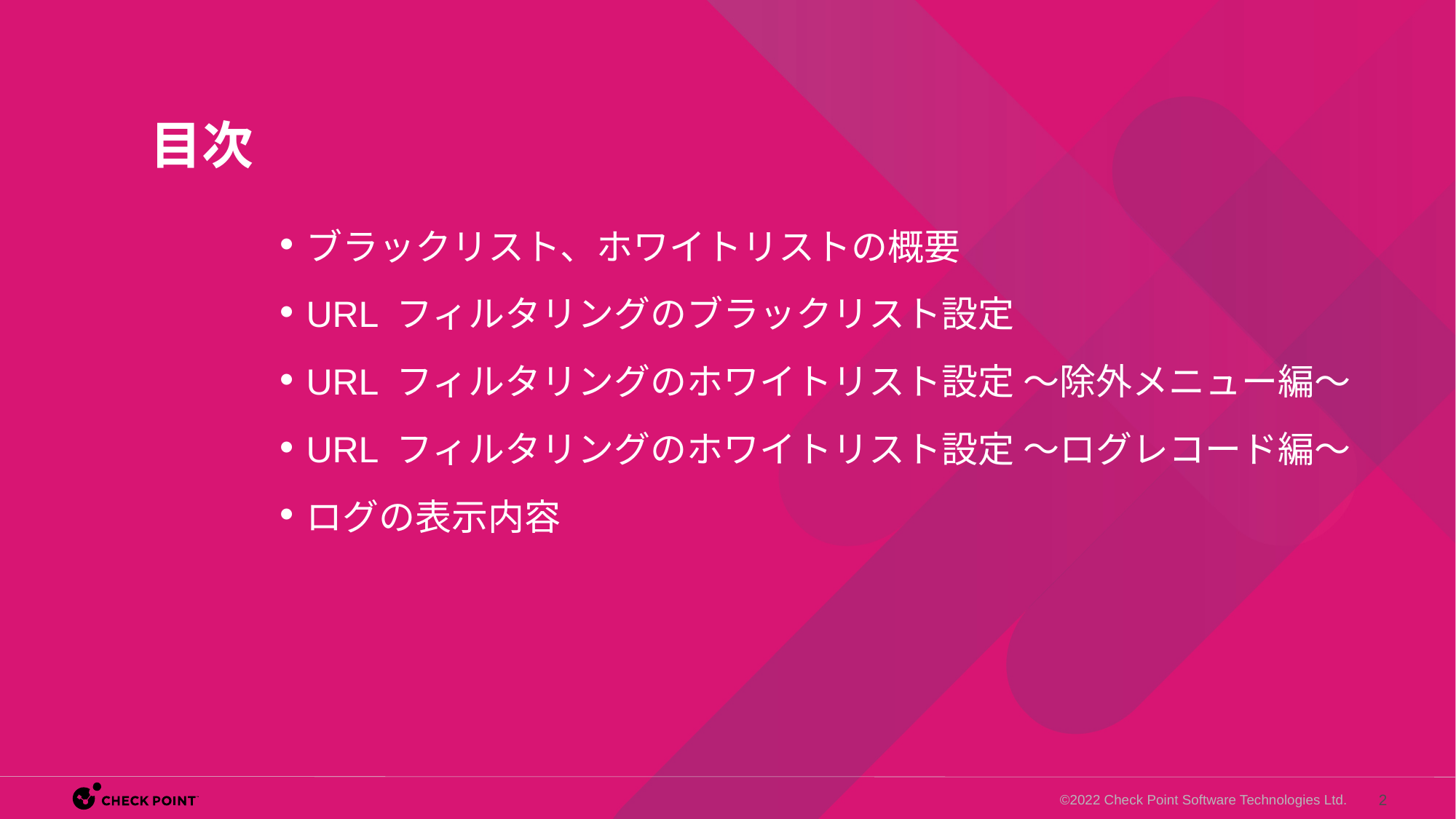

# 目次
ブラックリスト、ホワイトリストの概要
URL フィルタリングのブラックリスト設定
URL フィルタリングのホワイトリスト設定 ～除外メニュー編～
URL フィルタリングのホワイトリスト設定 ～ログレコード編～
ログの表示内容